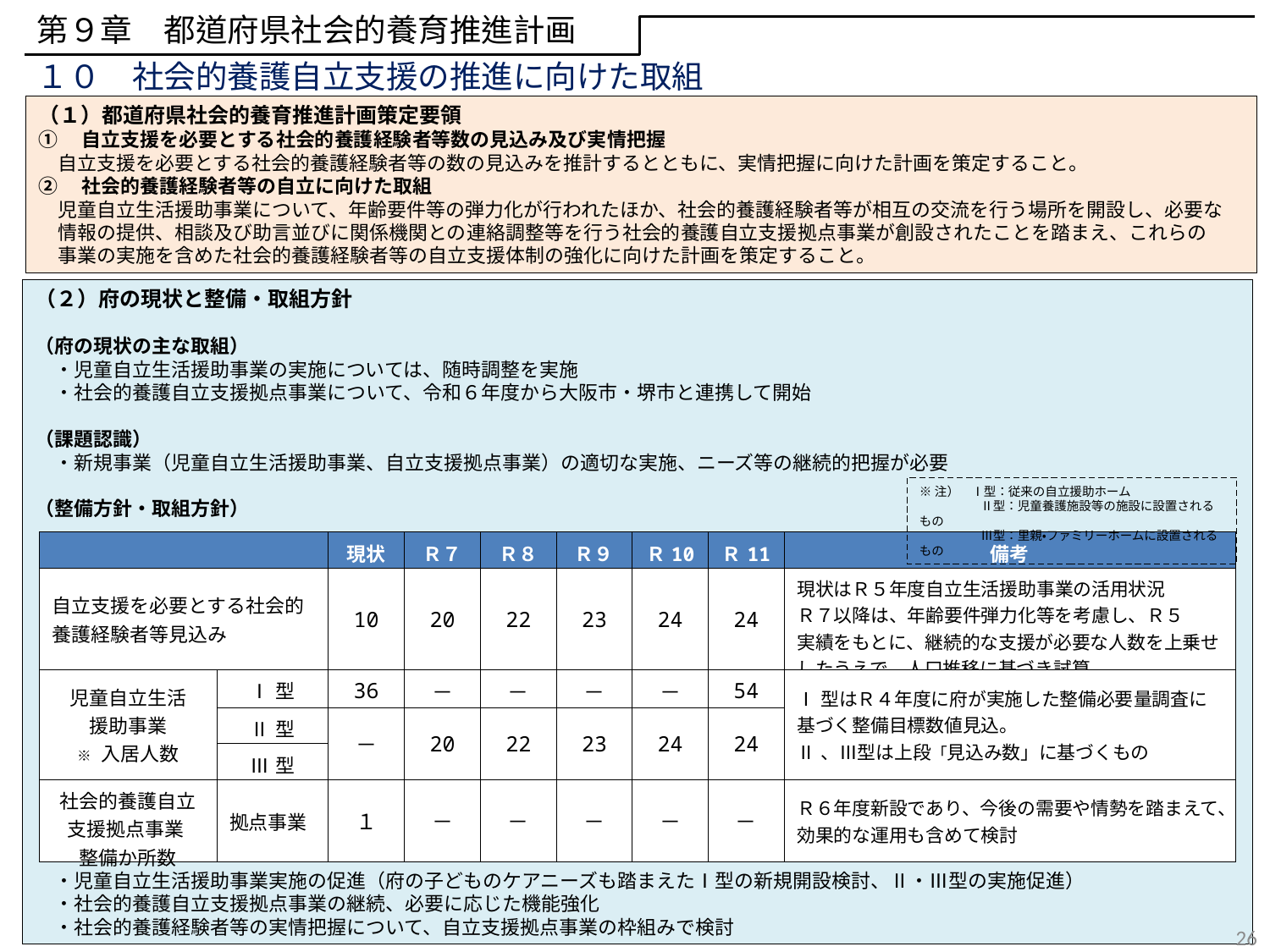

第９章　都道府県社会的養育推進計画
１０　社会的養護自立支援の推進に向けた取組
（１）都道府県社会的養育推進計画策定要領
①　自立支援を必要とする社会的養護経験者等数の見込み及び実情把握
　自立支援を必要とする社会的養護経験者等の数の見込みを推計するとともに、実情把握に向けた計画を策定すること。
②　社会的養護経験者等の自立に向けた取組
　児童自立生活援助事業について、年齢要件等の弾力化が行われたほか、社会的養護経験者等が相互の交流を行う場所を開設し、必要な
　情報の提供、相談及び助言並びに関係機関との連絡調整等を行う社会的養護自立支援拠点事業が創設されたことを踏まえ、これらの
　事業の実施を含めた社会的養護経験者等の自立支援体制の強化に向けた計画を策定すること。
（２）府の現状と整備・取組方針

（府の現状の主な取組）
　・児童自立生活援助事業の実施については、随時調整を実施
　・社会的養護自立支援拠点事業について、令和６年度から大阪市・堺市と連携して開始

（課題認識）
　・新規事業（児童自立生活援助事業、自立支援拠点事業）の適切な実施、ニーズ等の継続的把握が必要

（整備方針・取組方針）

　・児童自立生活援助事業実施の促進（府の子どものケアニーズも踏まえたⅠ型の新規開設検討、Ⅱ・Ⅲ型の実施促進）
　・社会的養護自立支援拠点事業の継続、必要に応じた機能強化
　・社会的養護経験者等の実情把握について、自立支援拠点事業の枠組みで検討
※注）　Ⅰ型：従来の自立援助ホーム
　　　　　Ⅱ型：児童養護施設等の施設に設置されるもの
　　　　　Ⅲ型：里親・ファミリーホームに設置されるもの
|  |  | 現状 | Ｒ７ | Ｒ８ | Ｒ９ | Ｒ10 | Ｒ11 | 備考 |
| --- | --- | --- | --- | --- | --- | --- | --- | --- |
| 自立支援を必要とする社会的養護経験者等見込み |  | 10 | 20 | 22 | 23 | 24 | 24 | 現状はＲ５年度自立生活援助事業の活用状況 Ｒ７以降は、年齢要件弾力化等を考慮し、Ｒ５ 実績をもとに、継続的な支援が必要な人数を上乗せしたうえで、人口推移に基づき試算 |
| 児童自立生活 援助事業 ※ 入居人数 | Ⅰ型 | 36 | － | － | － | － | 54 | Ⅰ型はＲ４年度に府が実施した整備必要量調査に基づく整備目標数値見込。 Ⅱ、Ⅲ型は上段「見込み数」に基づくもの |
|  | Ⅱ型 | － | 20 | 22 | 23 | 24 | 24 |  |
|  | Ⅲ型 |  |  |  |  |  |  |  |
| 社会的養護自立支援拠点事業 整備か所数 | 拠点事業 | １ | － | － | － | － | － | Ｒ６年度新設であり、今後の需要や情勢を踏まえて、効果的な運用も含めて検討 |
26